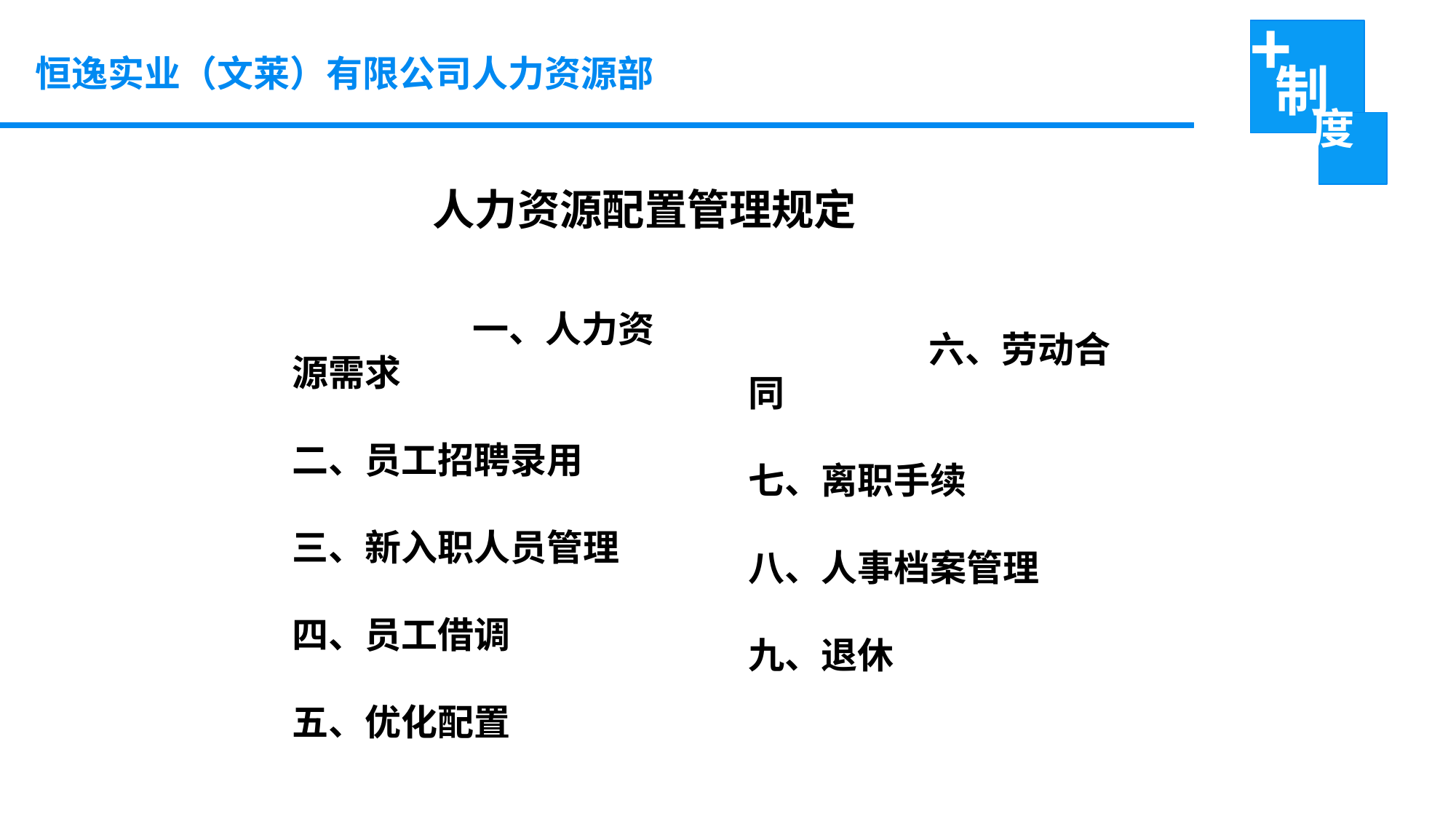

恒逸实业（文莱）有限公司人力资源部
    人力资源配置管理规定

                                                                    一、人力资源需求

二、员工招聘录用

三、新入职人员管理

四、员工借调

五、优化配置

                                                                    六、劳动合同

七、离职手续

八、人事档案管理

九、退休